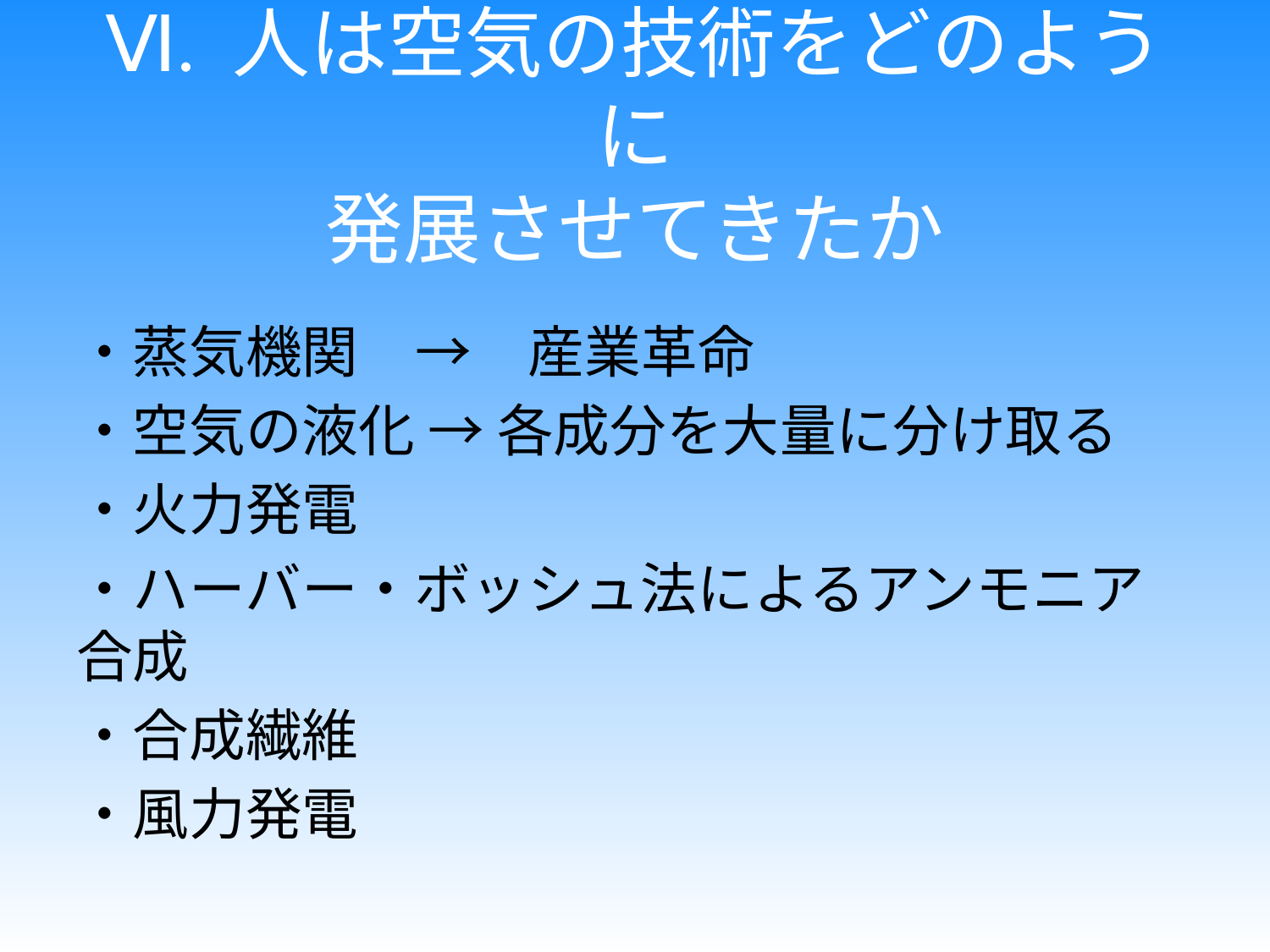

# Ⅵ. 人は空気の技術をどのように 発展させてきたか
・蒸気機関　→　産業革命
・空気の液化 → 各成分を大量に分け取る
・火力発電
・ハーバー・ボッシュ法によるアンモニア合成
・合成繊維
・風力発電